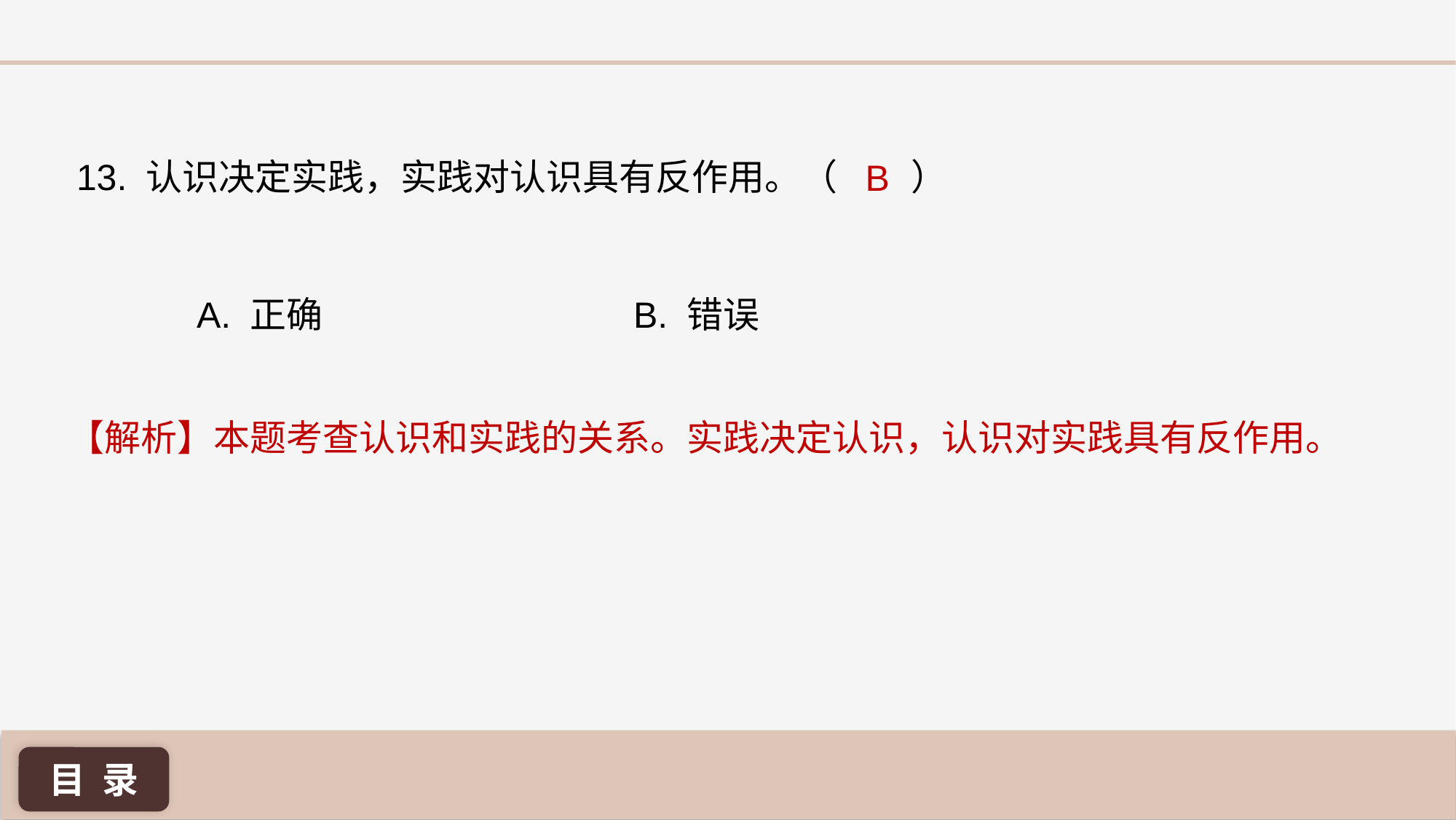

B
13. 认识决定实践，实践对认识具有反作用。（         ）
A. 正确 			B. 错误
【解析】本题考查认识和实践的关系。实践决定认识，认识对实践具有反作用。